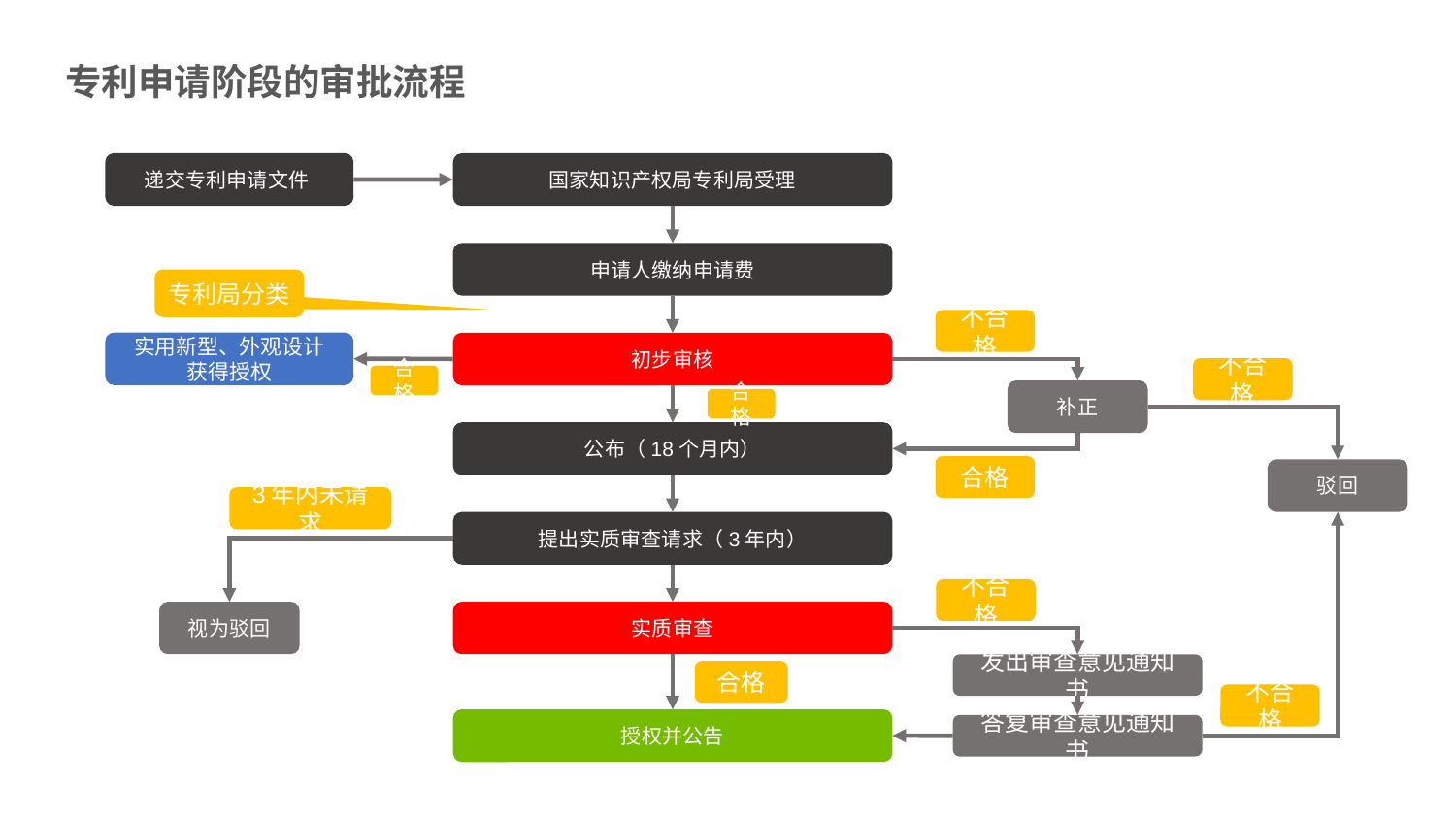

专利申请阶段的审批流程
递交专利申请文件
国家知识产权局专利局受理
申请人缴纳申请费
专利局分类
不合格
实用新型、外观设计
获得授权
初步审核
不合格
合格
补正
合格
公布（18个月内）
合格
驳回
3年内未请求
提出实质审查请求（3年内）
不合格
视为驳回
实质审查
发出审查意见通知书
合格
不合格
授权并公告
答复审查意见通知书